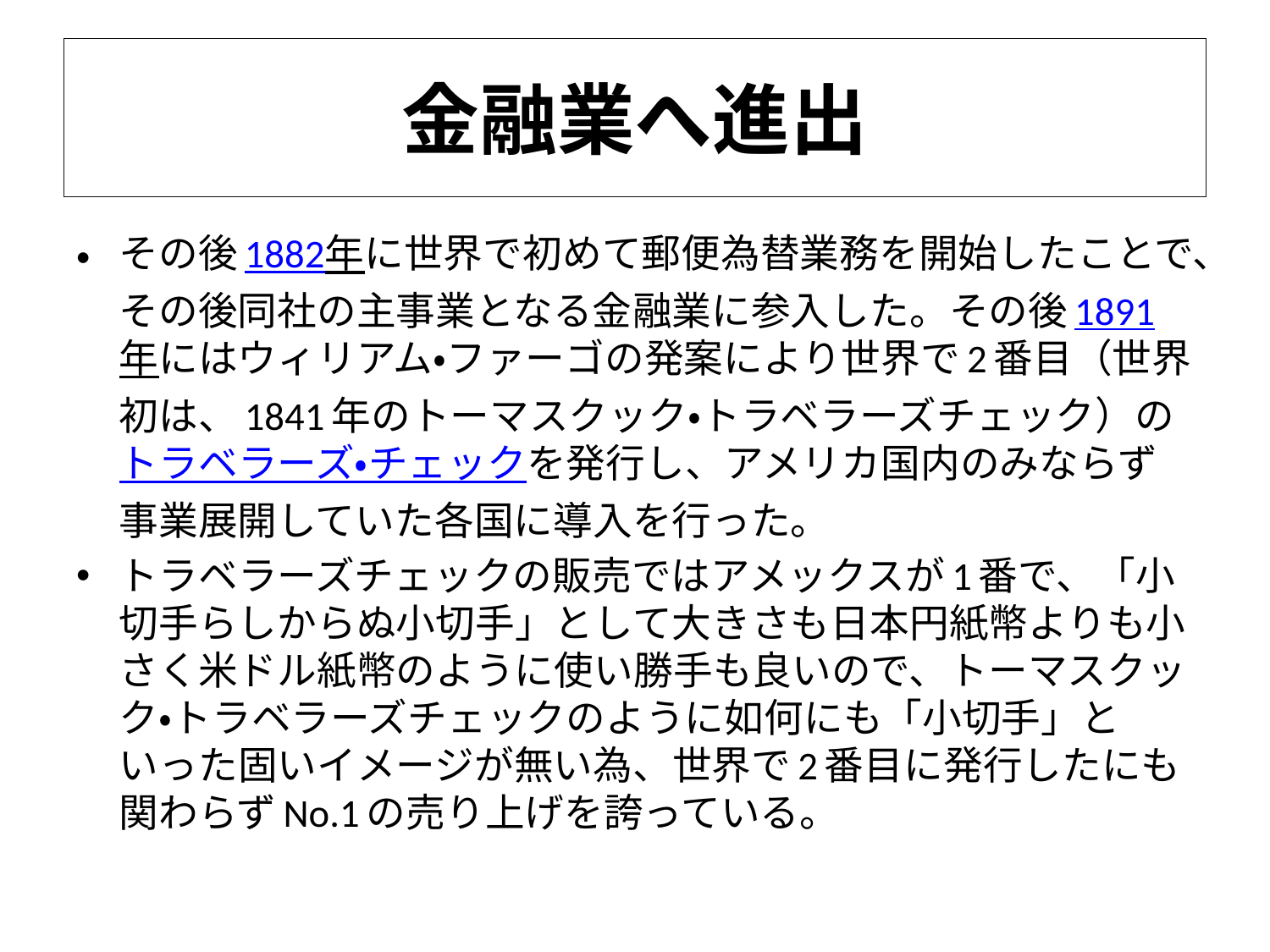

# 金融業へ進出
その後1882年に世界で初めて郵便為替業務を開始したことで、その後同社の主事業となる金融業に参入した。その後1891年にはウィリアム・ファーゴの発案により世界で2番目（世界初は、1841年のトーマスクック・トラベラーズチェック）のトラベラーズ・チェックを発行し、アメリカ国内のみならず事業展開していた各国に導入を行った。
トラベラーズチェックの販売ではアメックスが1番で、「小切手らしからぬ小切手」として大きさも日本円紙幣よりも小さく米ドル紙幣のように使い勝手も良いので、トーマスクック・トラベラーズチェックのように如何にも「小切手」といった固いイメージが無い為、世界で2番目に発行したにも関わらずNo.1の売り上げを誇っている。